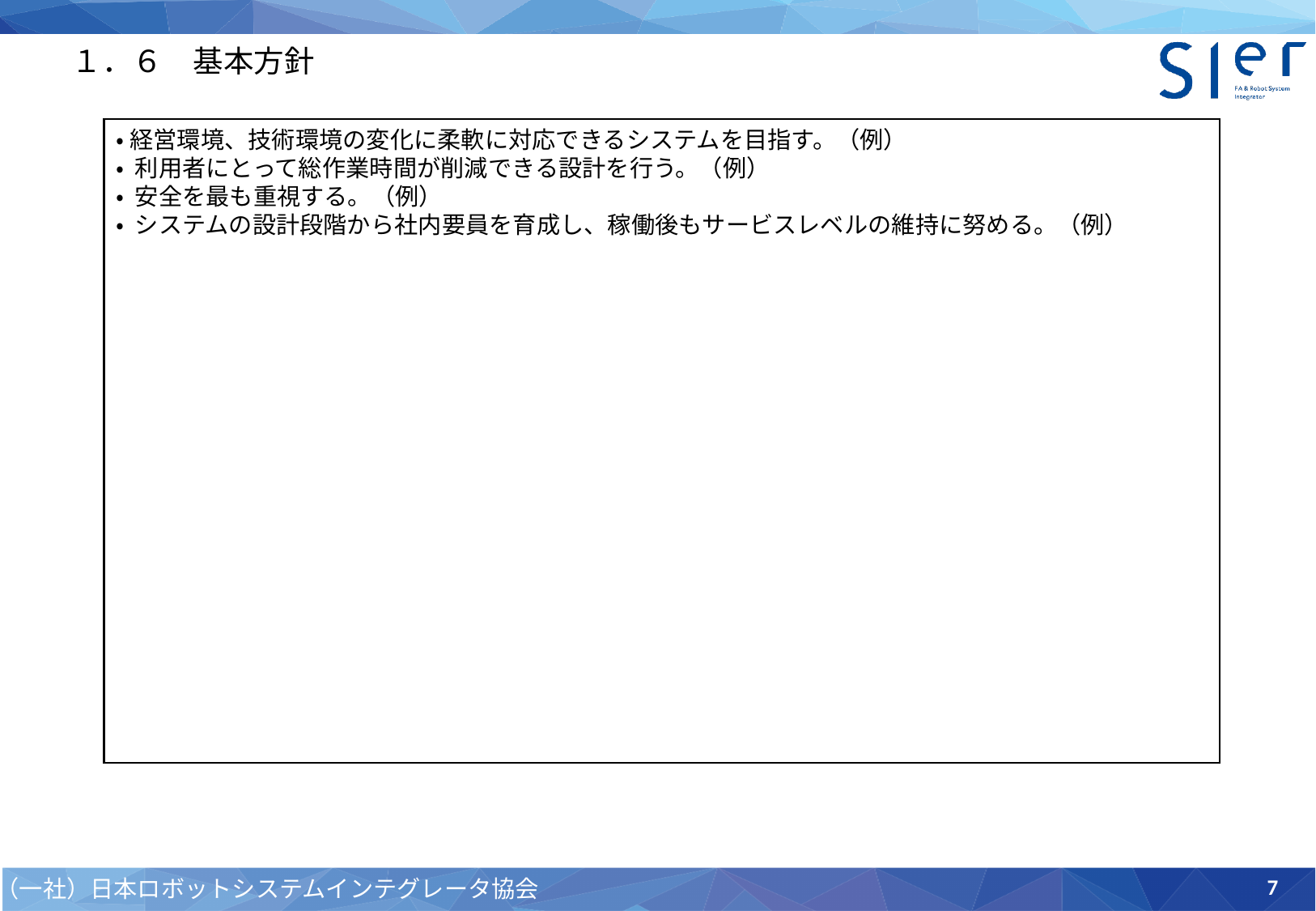

１．６　基本方針
•経営環境、技術環境の変化に柔軟に対応できるシステムを目指す。（例）
• 利用者にとって総作業時間が削減できる設計を行う。（例）
• 安全を最も重視する。（例）
• システムの設計段階から社内要員を育成し、稼働後もサービスレベルの維持に努める。（例）
7